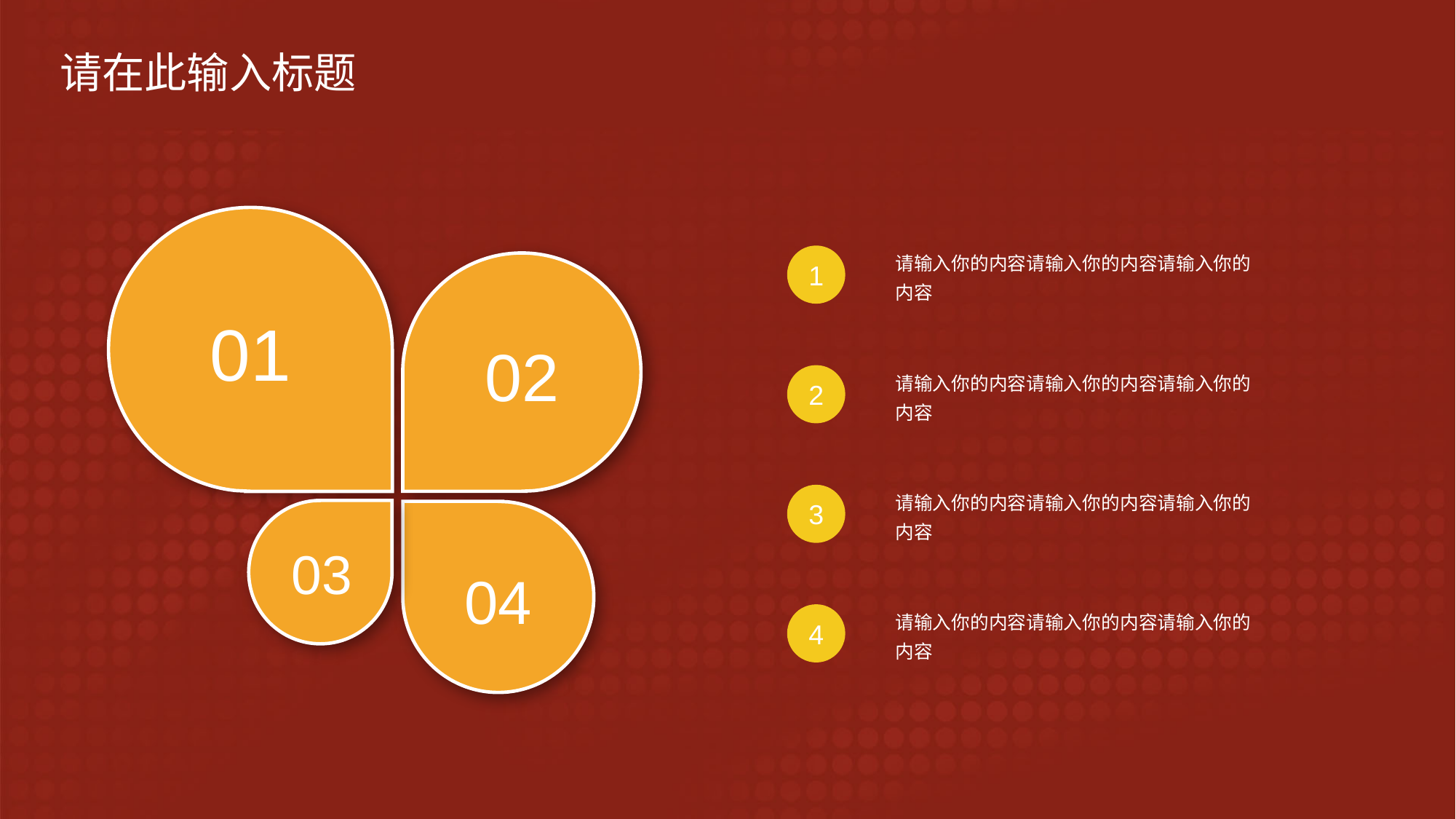

请在此输入标题

01
02

03
04
请输入你的内容请输入你的内容请输入你的内容
1
请输入你的内容请输入你的内容请输入你的内容
2
请输入你的内容请输入你的内容请输入你的内容
3
请输入你的内容请输入你的内容请输入你的内容
4